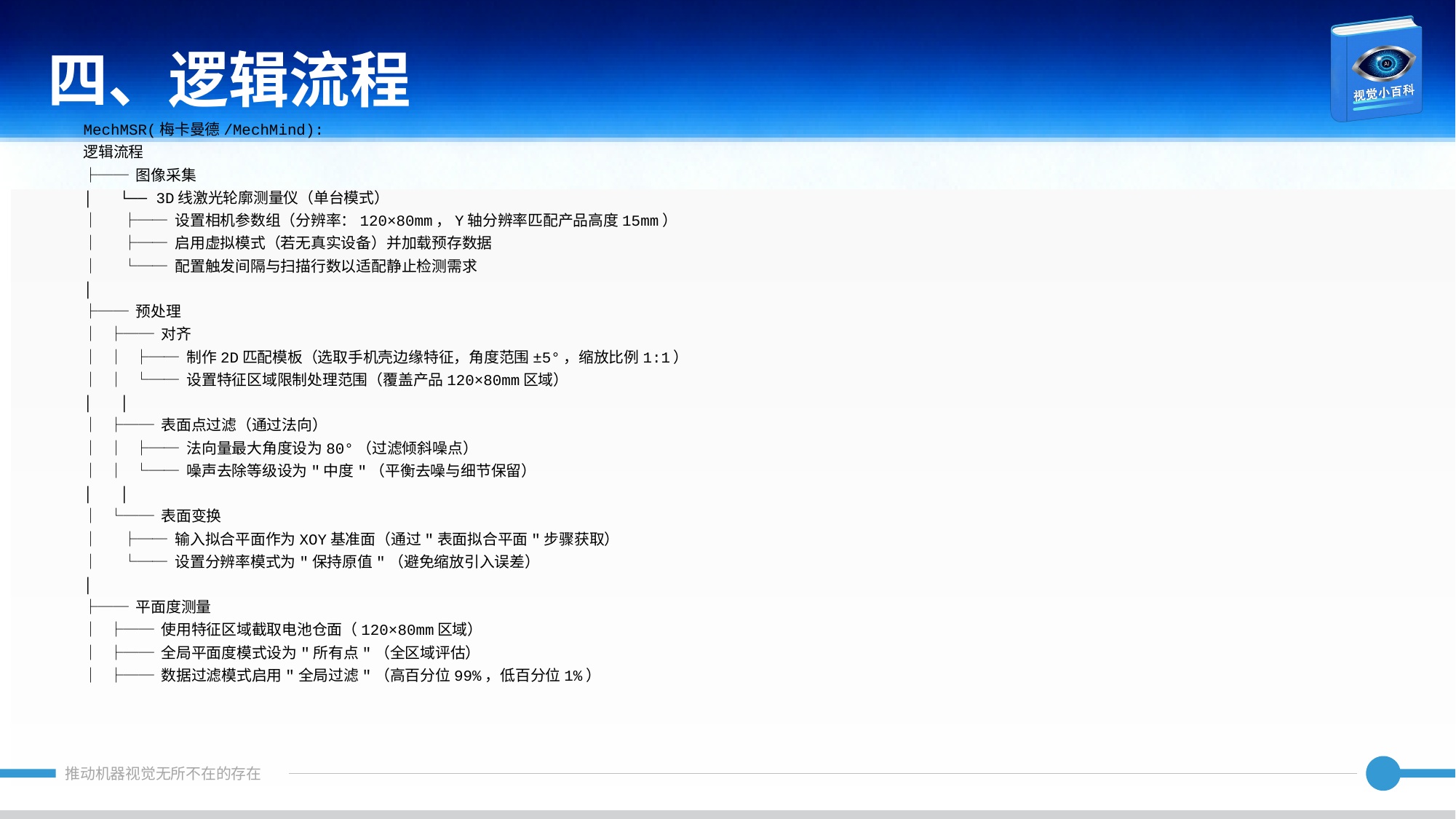

四、逻辑流程

MechMSR(梅卡曼德/MechMind):
逻辑流程
├── 图像采集
│   └── 3D线激光轮廓测量仪（单台模式）
│       ├── 设置相机参数组（分辨率：120×80mm，Y轴分辨率匹配产品高度15mm）
│       ├── 启用虚拟模式（若无真实设备）并加载预存数据
│       └── 配置触发间隔与扫描行数以适配静止检测需求
│
├── 预处理
│   ├── 对齐
│   │   ├── 制作2D匹配模板（选取手机壳边缘特征，角度范围±5°，缩放比例1:1）
│   │   └── 设置特征区域限制处理范围（覆盖产品120×80mm区域）
│   │
│   ├── 表面点过滤（通过法向）
│   │   ├── 法向量最大角度设为80°（过滤倾斜噪点）
│   │   └── 噪声去除等级设为"中度"（平衡去噪与细节保留）
│   │
│   └── 表面变换
│       ├── 输入拟合平面作为XOY基准面（通过"表面拟合平面"步骤获取）
│       └── 设置分辨率模式为"保持原值"（避免缩放引入误差）
│
├── 平面度测量
│   ├── 使用特征区域截取电池仓面（120×80mm区域）
│   ├── 全局平面度模式设为"所有点"（全区域评估）
│   ├── 数据过滤模式启用"全局过滤"（高百分位99%，低百分位1%）
8